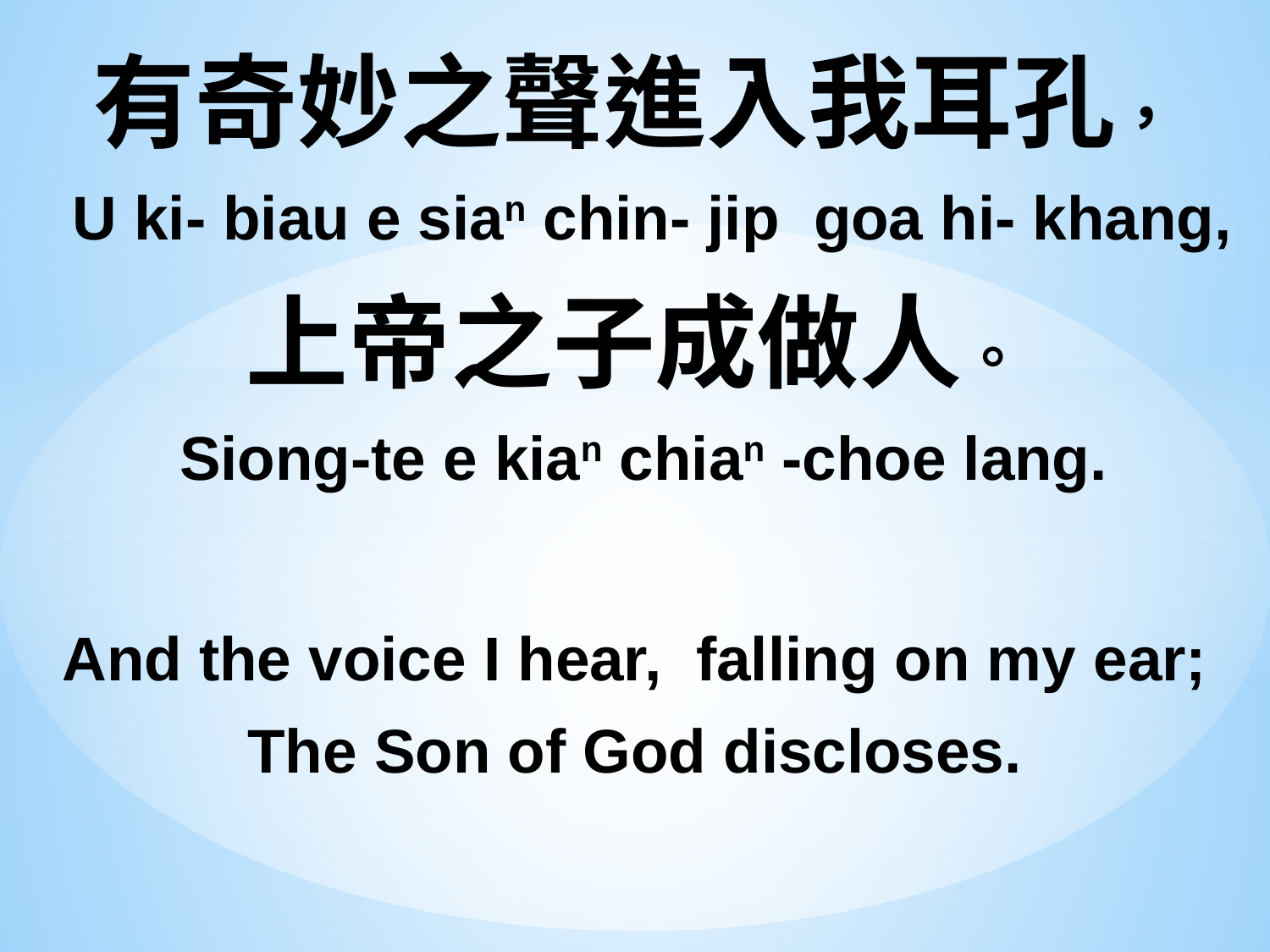

有奇妙之聲進入我耳孔，
  U ki- biau e sian chin- jip  goa hi- khang,
上帝之子成做人。
 Siong-te e kian chian -choe lang.

And the voice I hear,  falling on my ear;
The Son of God discloses.